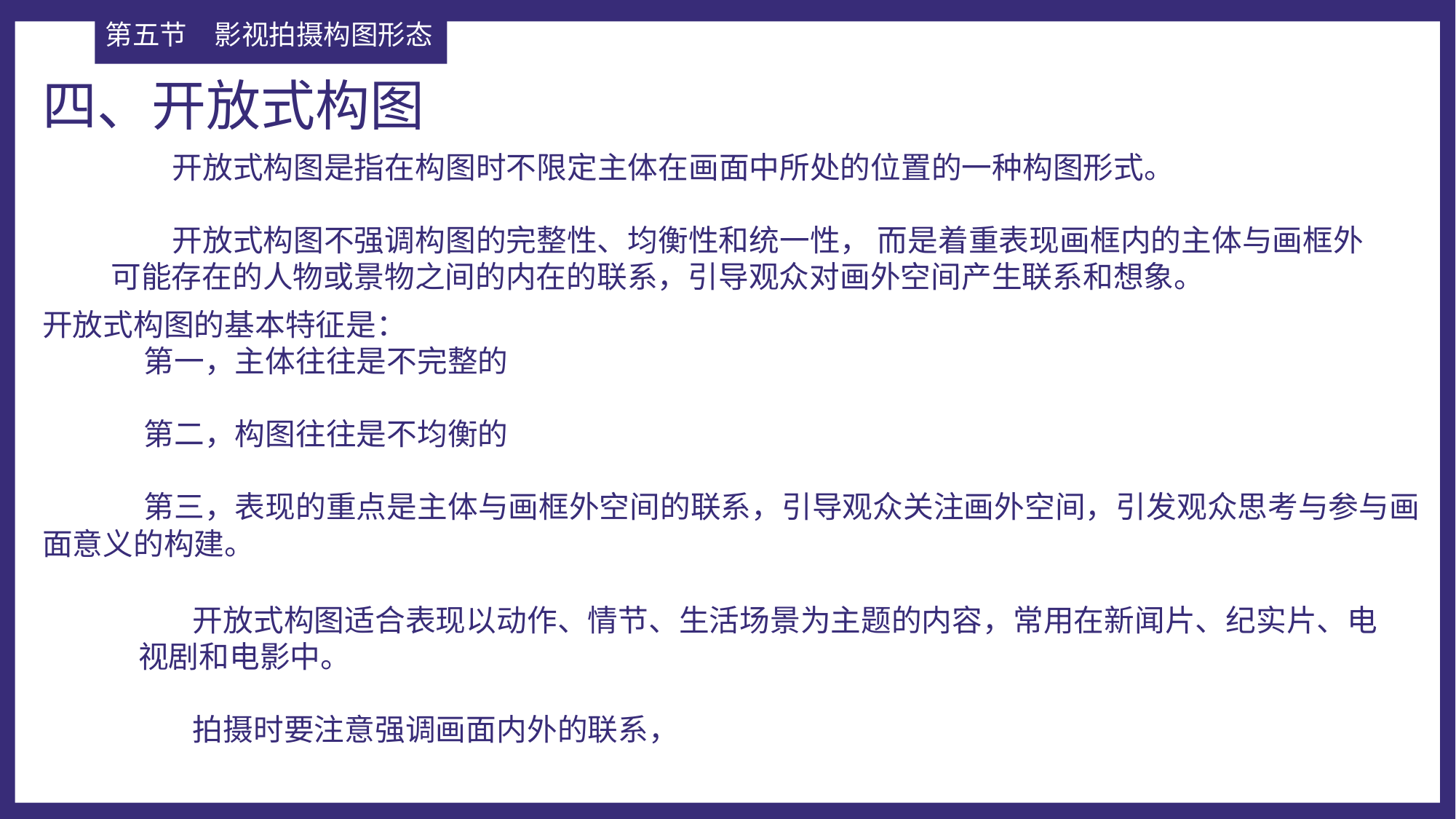

第五节	影视拍摄构图形态
四、开放式构图
        开放式构图是指在构图时不限定主体在画面中所处的位置的一种构图形式。

        开放式构图不强调构图的完整性、均衡性和统一性， 而是着重表现画框内的主体与画框外可能存在的人物或景物之间的内在的联系，引导观众对画外空间产生联系和想象。
开放式构图的基本特征是：
              第一，主体往往是不完整的

              第二，构图往往是不均衡的

              第三，表现的重点是主体与画框外空间的联系，引导观众关注画外空间，引发观众思考与参与画面意义的构建。
       开放式构图适合表现以动作、情节、生活场景为主题的内容，常用在新闻片、纪实片、电视剧和电影中。

       拍摄时要注意强调画面内外的联系，